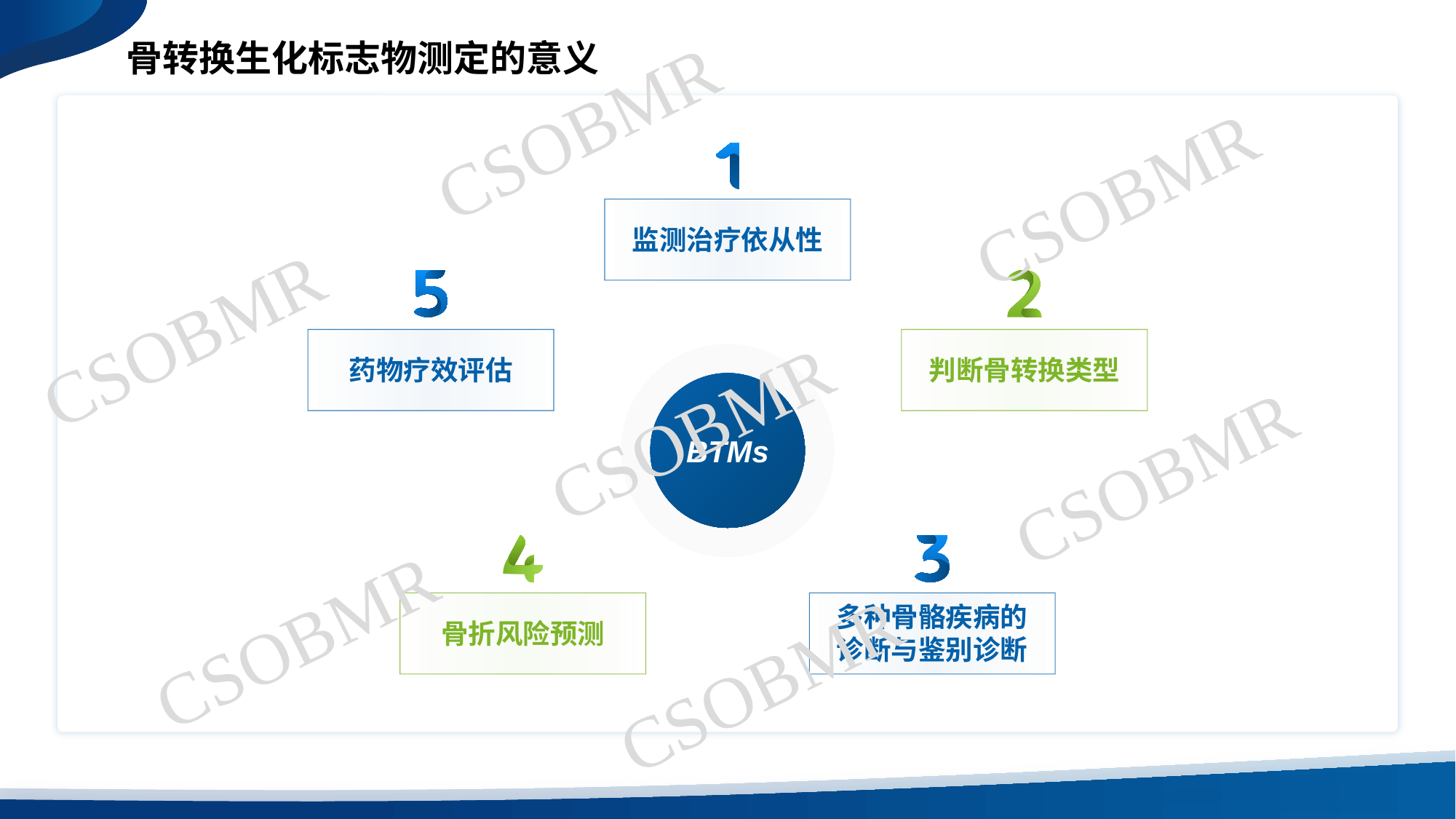

骨转换生化标志物测定的意义
骨转换生化标志物测定的意义
CSOBMR

CSOBMR

监测治疗依从性

CSOBMR

药物疗效评估

BTMs
判断骨转换类型
CSOBMR
CSOBMR

CSOBMR

多种骨骼疾病的
诊断与鉴别诊断
骨折风险预测
CSOBMR